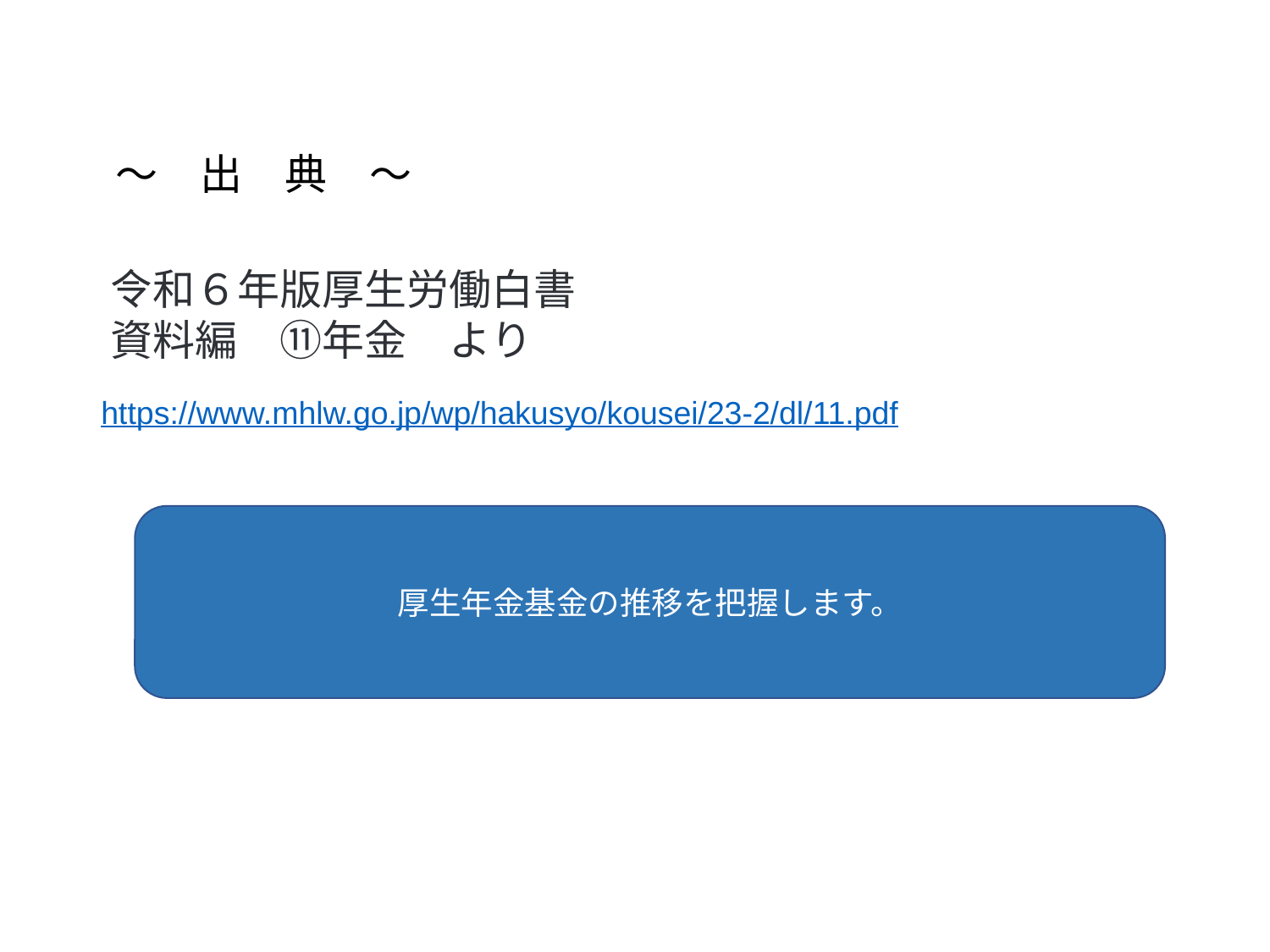

～　出　典　～
令和６年版厚生労働白書
資料編　⑪年金　より
https://www.mhlw.go.jp/wp/hakusyo/kousei/23-2/dl/11.pdf

厚生年金基金の推移を把握します。